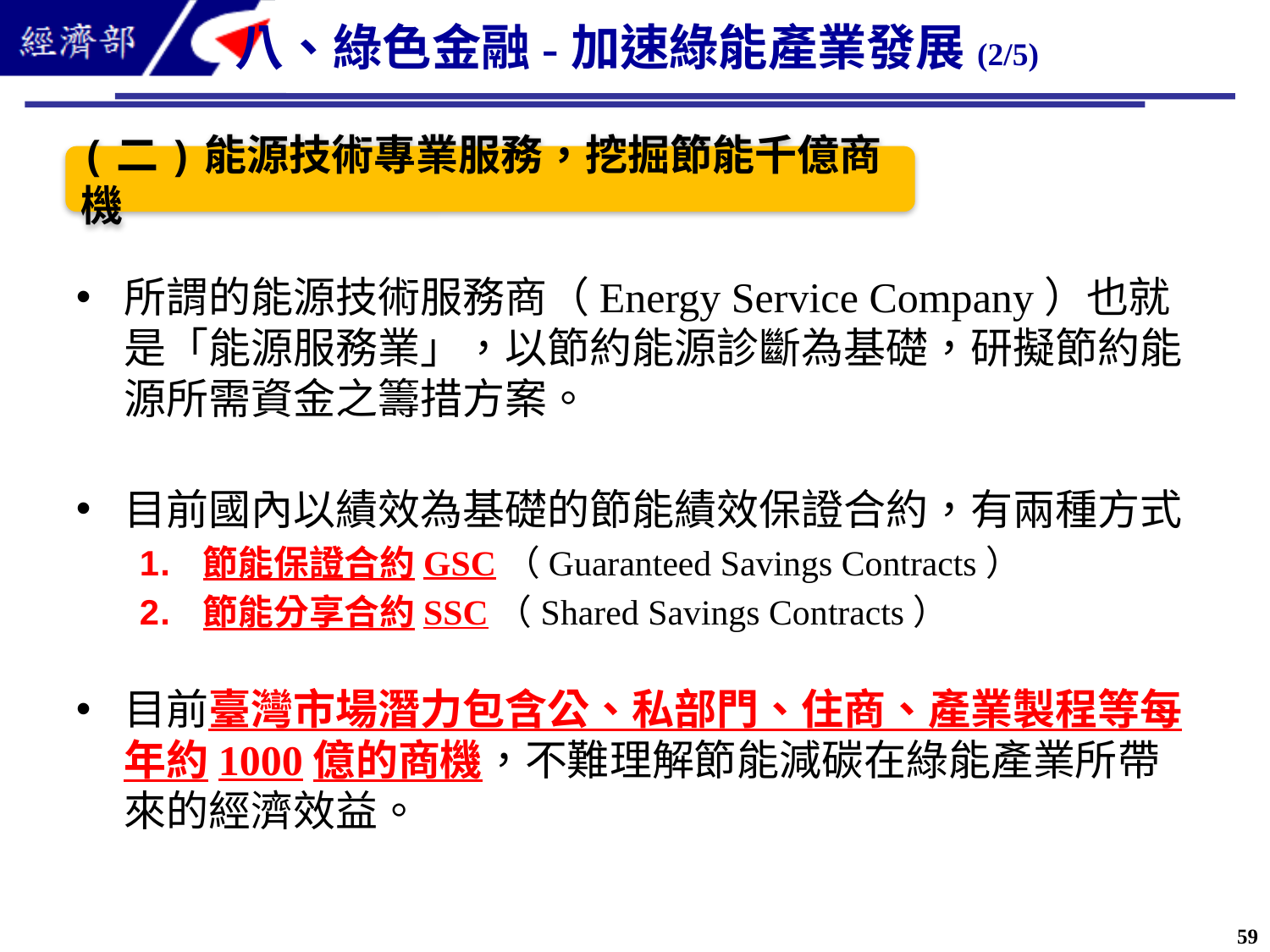

八、綠色金融-加速綠能產業發展(2/5)

所謂的能源技術服務商（Energy Service Company）也就是「能源服務業」，以節約能源診斷為基礎，研擬節約能源所需資金之籌措方案。
目前國內以績效為基礎的節能績效保證合約，有兩種方式
節能保證合約GSC（Guaranteed Savings Contracts）
節能分享合約SSC（Shared Savings Contracts）
目前臺灣市場潛力包含公、私部門、住商、產業製程等每年約1000億的商機，不難理解節能減碳在綠能產業所帶來的經濟效益。
(二)能源技術專業服務，挖掘節能千億商機
59